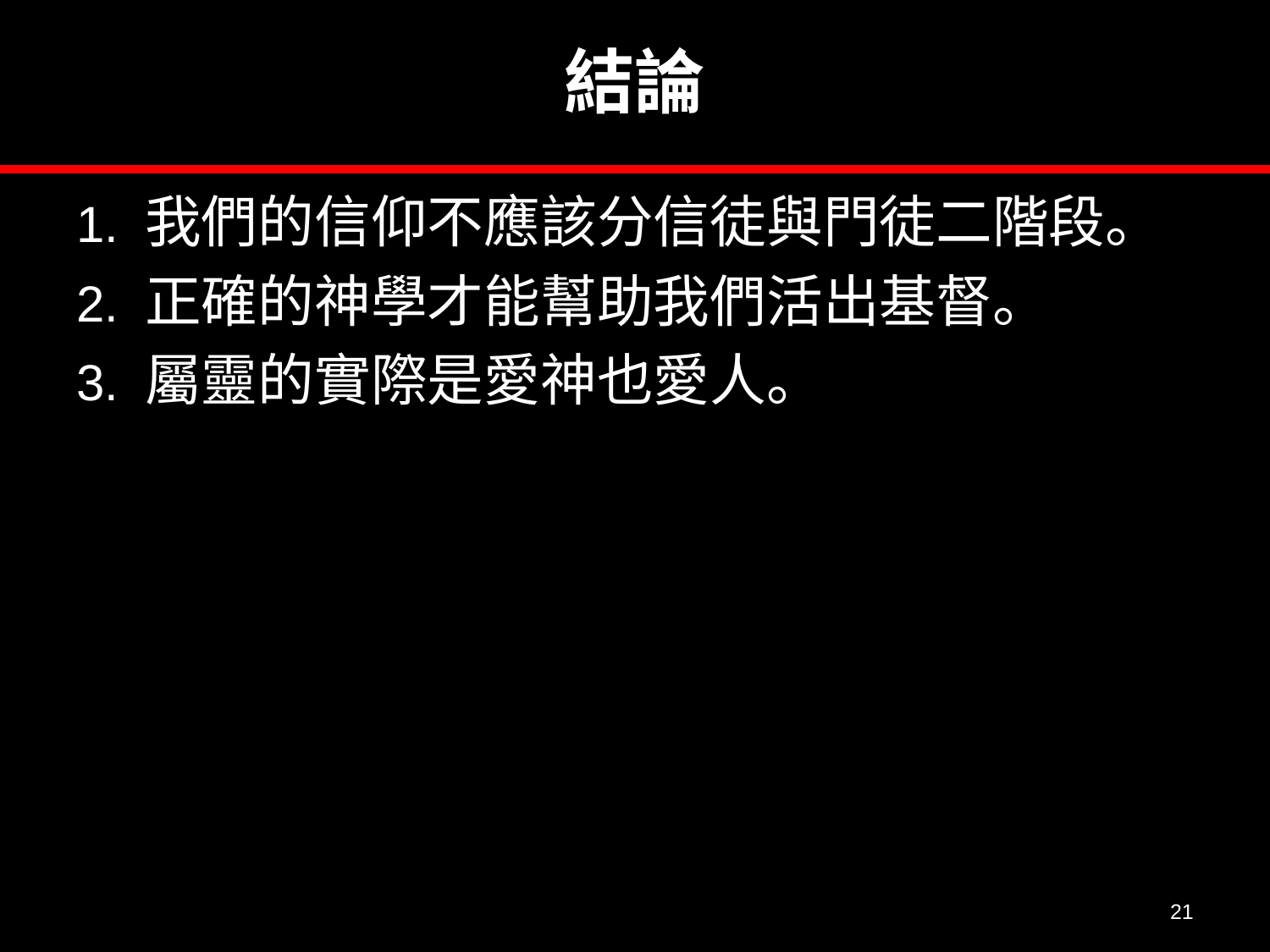

# 結論
我們的信仰不應該分信徒與門徒二階段。
正確的神學才能幫助我們活出基督。
屬靈的實際是愛神也愛人。

21